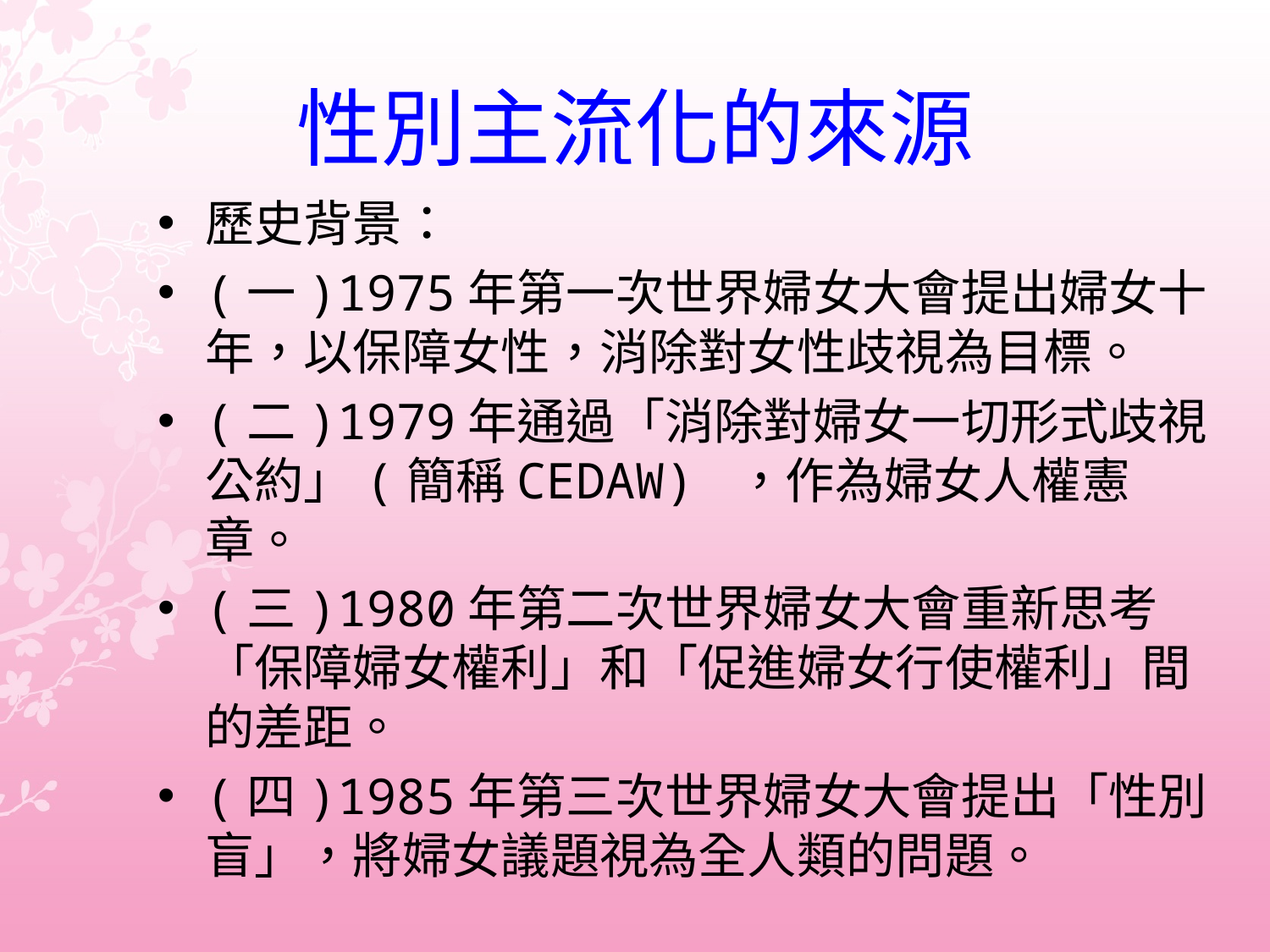

# 性別主流化的來源
歷史背景：
(一)1975年第一次世界婦女大會提出婦女十年，以保障女性，消除對女性歧視為目標。
(二)1979年通過「消除對婦女一切形式歧視公約」(簡稱CEDAW) ，作為婦女人權憲章。
(三)1980年第二次世界婦女大會重新思考「保障婦女權利」和「促進婦女行使權利」間的差距。
(四)1985年第三次世界婦女大會提出「性別盲」，將婦女議題視為全人類的問題。